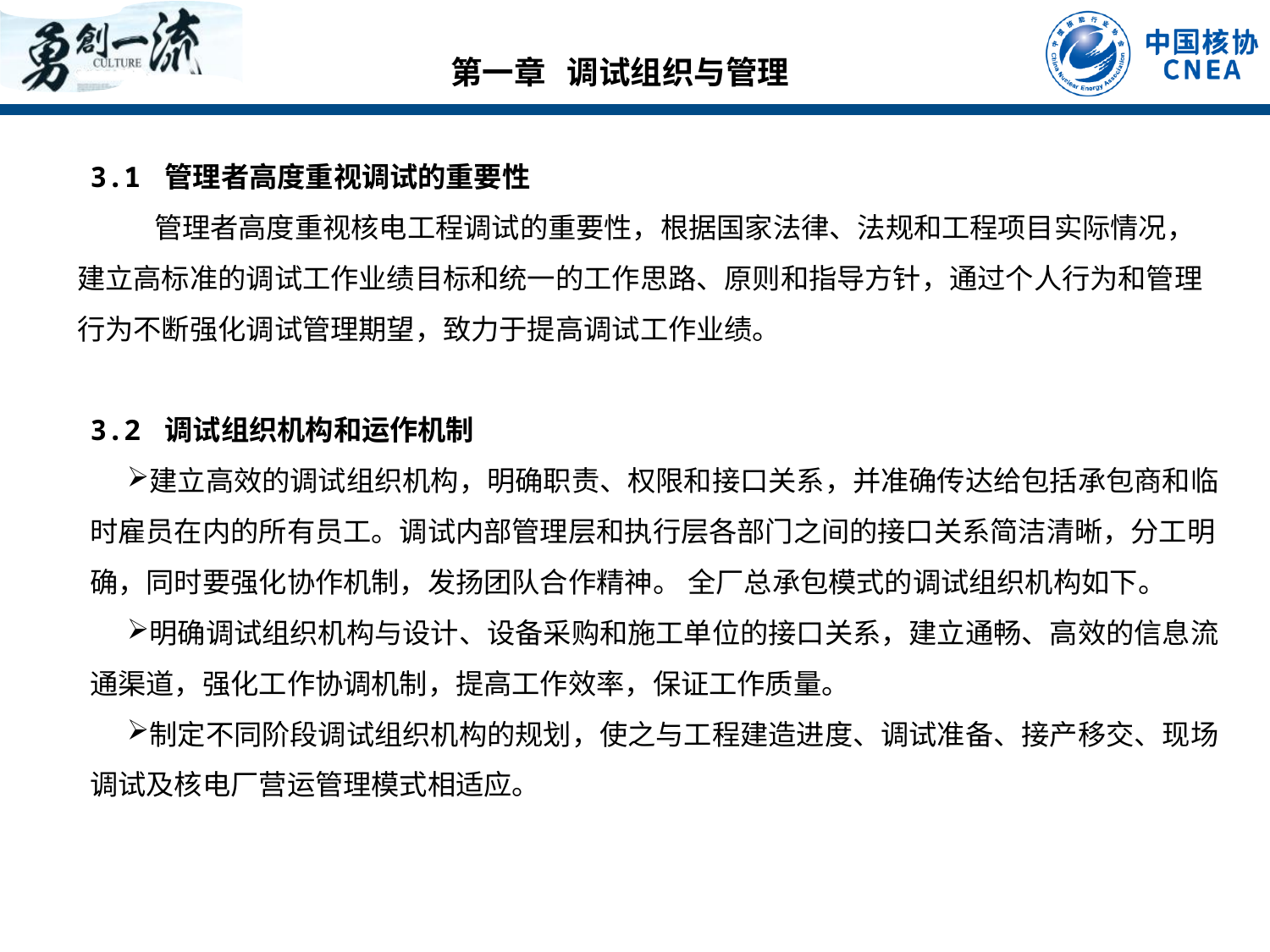

第一章   调试组织与管理
3.1 管理者高度重视调试的重要性
         管理者高度重视核电工程调试的重要性，根据国家法律、法规和工程项目实际情况，建立高标准的调试工作业绩目标和统一的工作思路、原则和指导方针，通过个人行为和管理行为不断强化调试管理期望，致力于提高调试工作业绩。

3.2 调试组织机构和运作机制
建立高效的调试组织机构，明确职责、权限和接口关系，并准确传达给包括承包商和临时雇员在内的所有员工。调试内部管理层和执行层各部门之间的接口关系简洁清晰，分工明确，同时要强化协作机制，发扬团队合作精神。 全厂总承包模式的调试组织机构如下。
明确调试组织机构与设计、设备采购和施工单位的接口关系，建立通畅、高效的信息流通渠道，强化工作协调机制，提高工作效率，保证工作质量。
制定不同阶段调试组织机构的规划，使之与工程建造进度、调试准备、接产移交、现场调试及核电厂营运管理模式相适应。